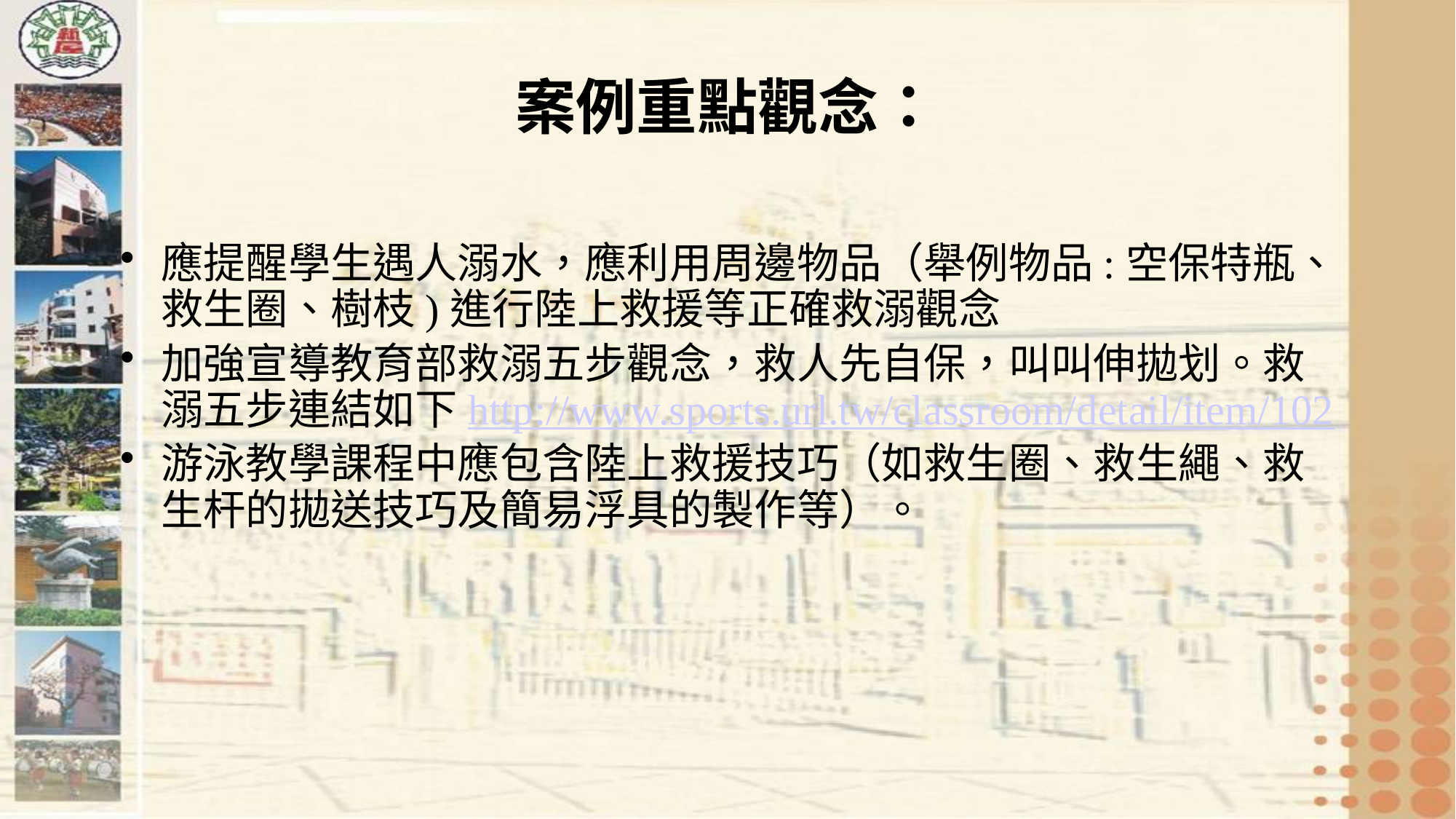

# 案例重點觀念：
應提醒學生遇人溺水，應利用周邊物品（舉例物品:空保特瓶、救生圈、樹枝)進行陸上救援等正確救溺觀念
加強宣導教育部救溺五步觀念，救人先自保，叫叫伸拋划。救溺五步連結如下http://www.sports.url.tw/classroom/detail/item/102
游泳教學課程中應包含陸上救援技巧（如救生圈、救生繩、救生杆的拋送技巧及簡易浮具的製作等）。